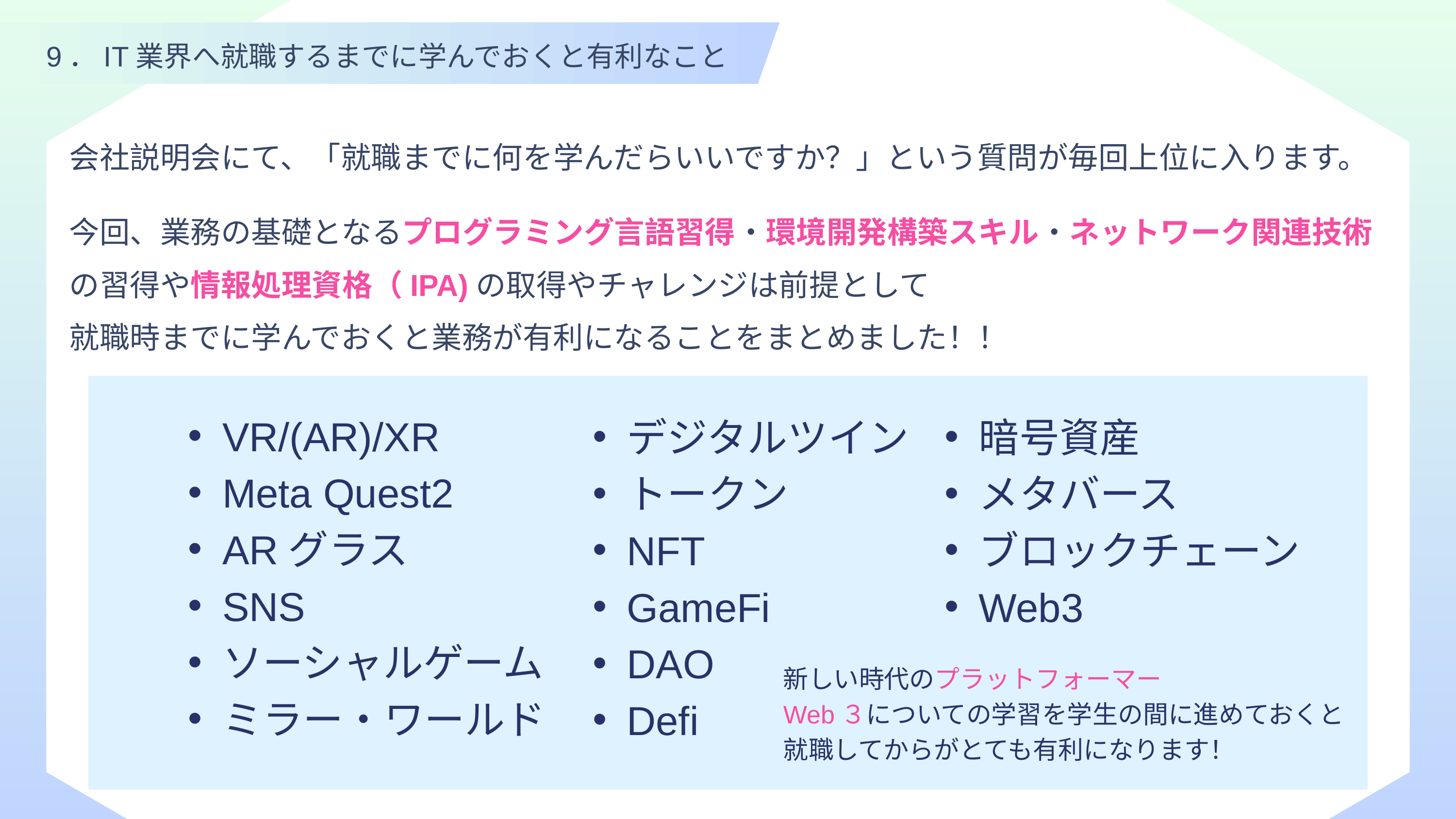

9．IT業界へ就職するまでに学んでおくと有利なこと
会社説明会にて、「就職までに何を学んだらいいですか？」という質問が毎回上位に入ります。
今回、業務の基礎となるプログラミング言語習得・環境開発構築スキル・ネットワーク関連技術の習得や情報処理資格（IPA)の取得やチャレンジは前提として
就職時までに学んでおくと業務が有利になることをまとめました！！

VR/(AR)/XR
Meta Quest2
ARグラス
SNS
ソーシャルゲーム
ミラー・ワールド
デジタルツイン
トークン
NFT
GameFi
DAO
Defi
暗号資産
メタバース
ブロックチェーン
Web3
新しい時代のプラットフォーマー
Web３についての学習を学生の間に進めておくと
就職してからがとても有利になります！